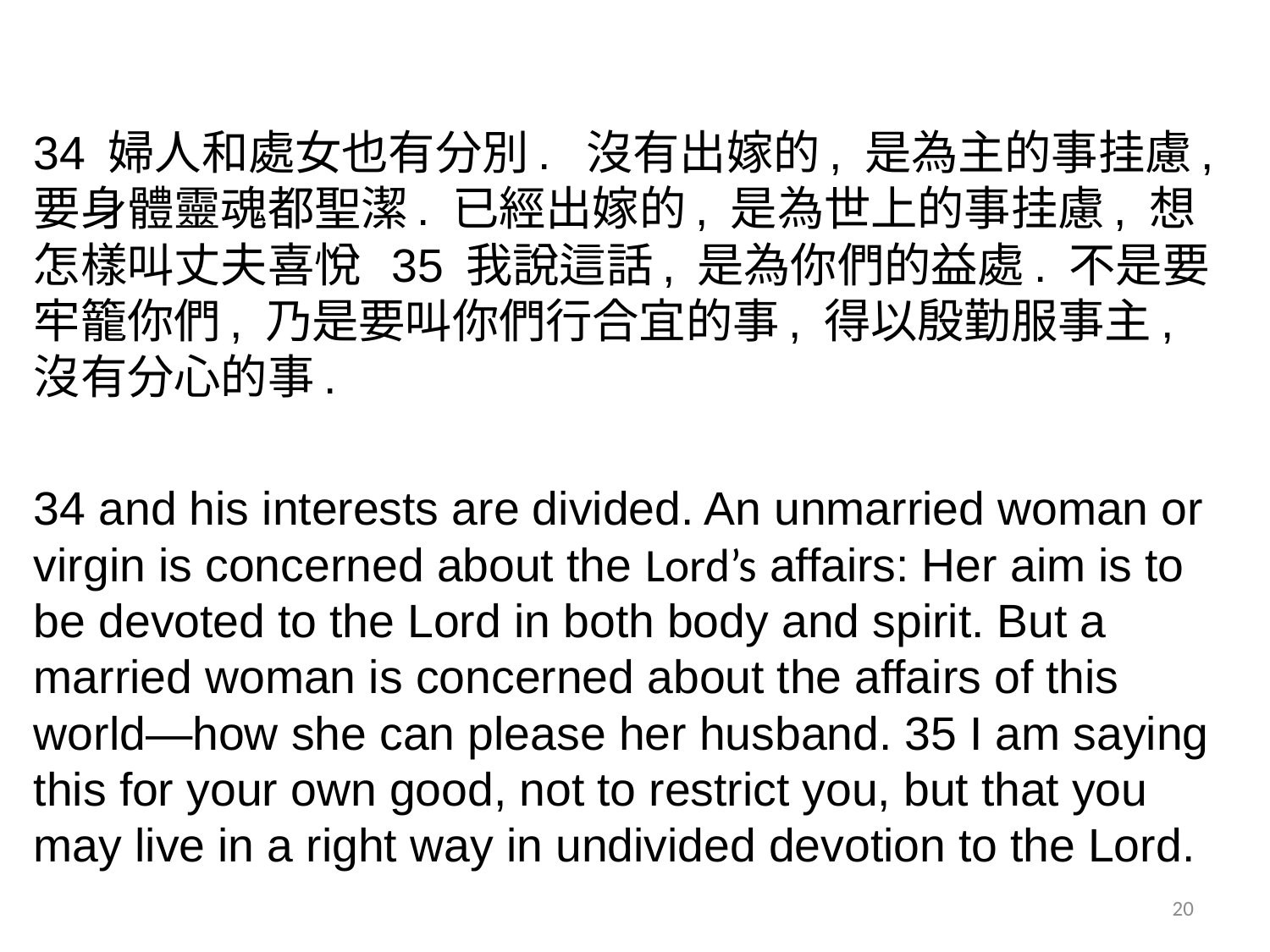

#
34 婦人和處女也有分別.  沒有出嫁的, 是為主的事挂慮, 要身體靈魂都聖潔. 已經出嫁的, 是為世上的事挂慮, 想怎樣叫丈夫喜悅  35 我說這話, 是為你們的益處. 不是要牢籠你們, 乃是要叫你們行合宜的事, 得以殷勤服事主, 沒有分心的事.

34 and his interests are divided. An unmarried woman or virgin is concerned about the Lord’s affairs: Her aim is to be devoted to the Lord in both body and spirit. But a married woman is concerned about the affairs of this world—how she can please her husband. 35 I am saying this for your own good, not to restrict you, but that you may live in a right way in undivided devotion to the Lord.
20